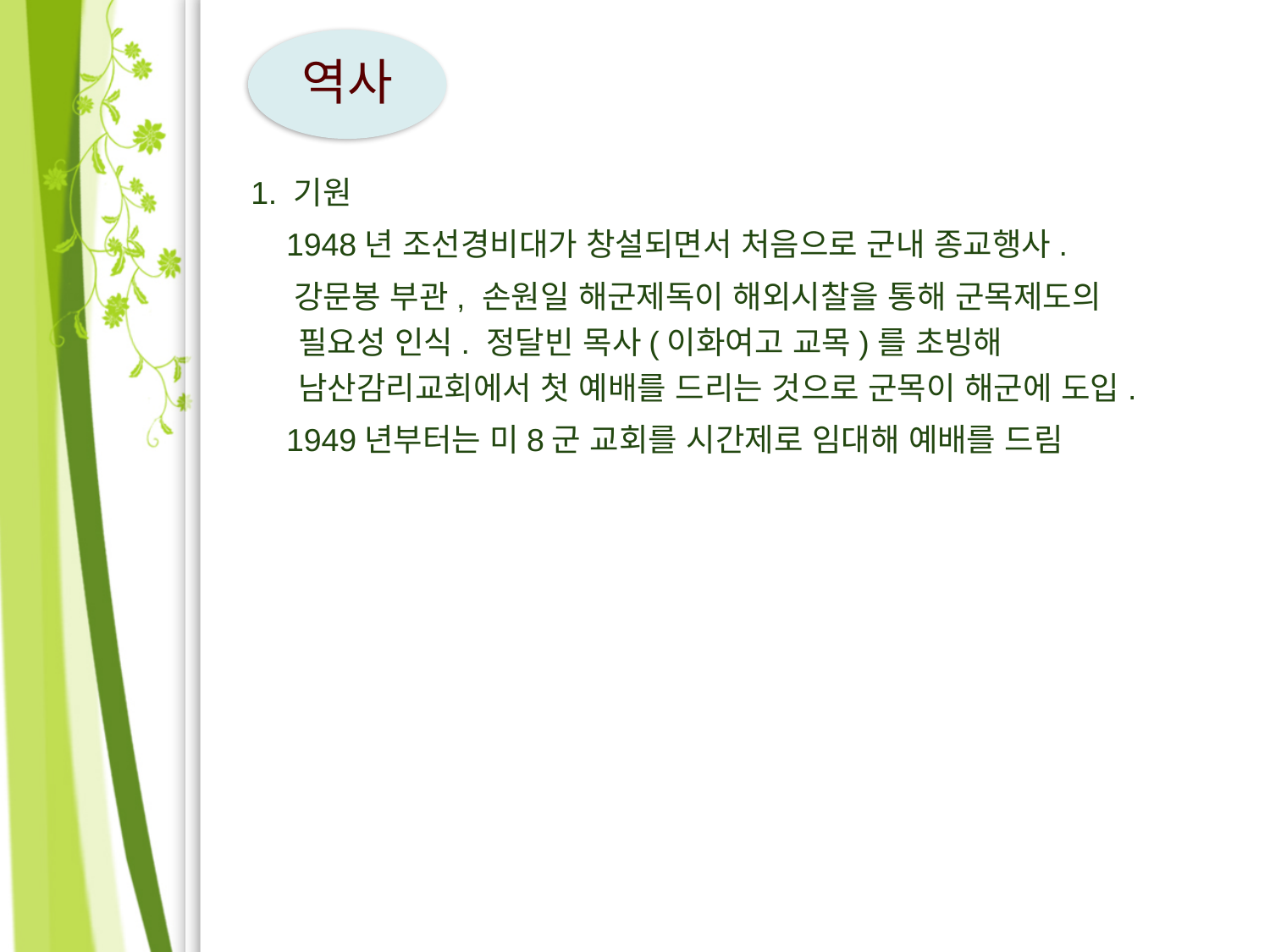

역사
1. 기원
    1948년 조선경비대가 창설되면서 처음으로 군내 종교행사.
    강문봉 부관, 손원일 해군제독이 해외시찰을 통해 군목제도의 필요성 인식. 정달빈 목사(이화여고 교목)를 초빙해 남산감리교회에서 첫 예배를 드리는 것으로 군목이 해군에 도입.
    1949년부터는 미8군 교회를 시간제로 임대해 예배를 드림